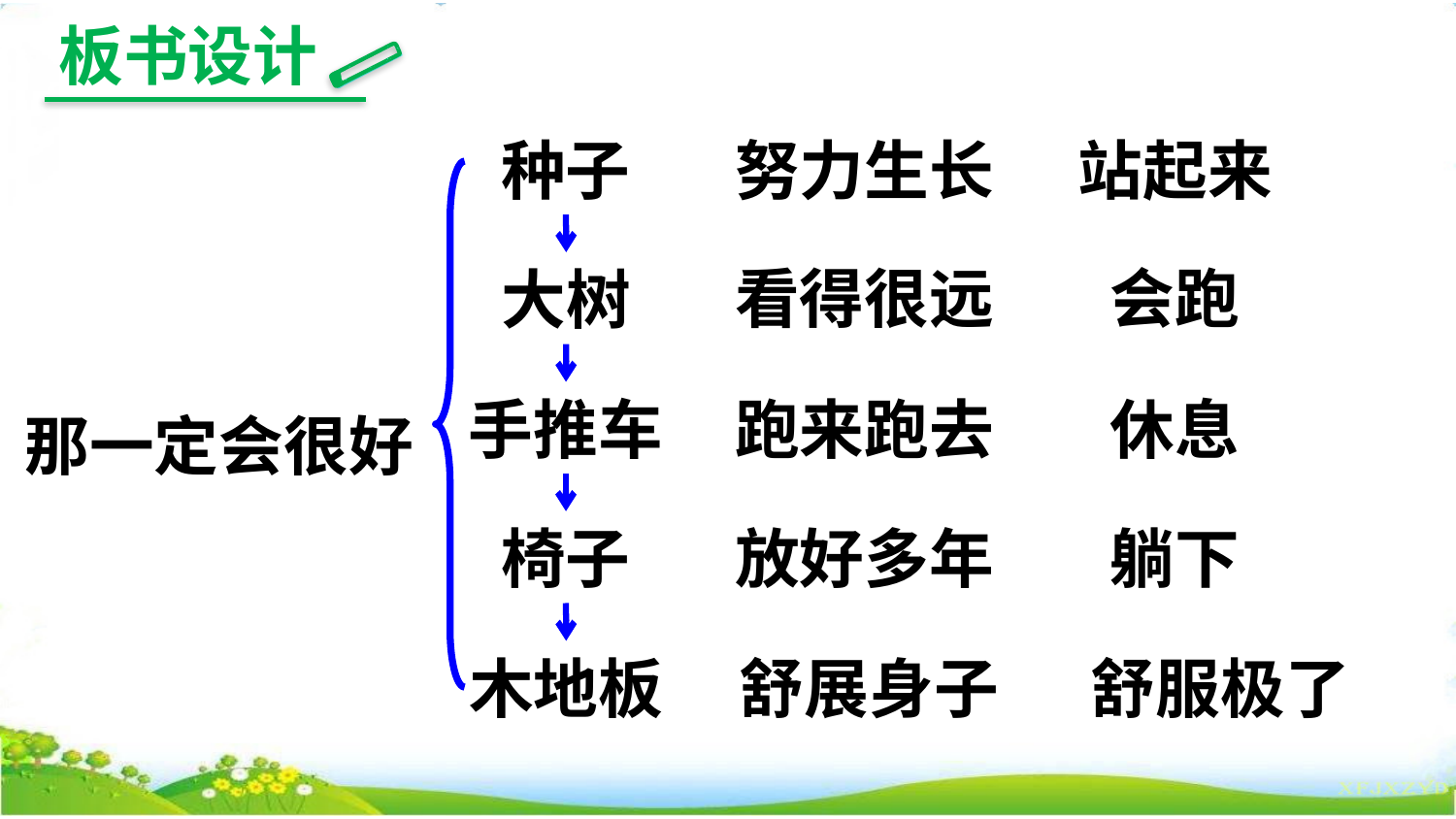

板书设计

小凤教学自营店
小凤教学自营店
XFJXZYD
XFJXZYD
小凤教学自营店
https://shop196979799.taobao.com
种子
努力生长
站起来
小凤教学自营店
https://shop196979799.taobao.com
XFJXZYD

小凤教学自营店
小凤教学
小凤教学资源店
https://shop196979799.taobao.com
小凤教学
小凤教学自营店
https://shop196979799.taobao.com
小凤教学
XFJXZYD
https://shop196979799.taobao.com
https://shop196979799.taobao.com
小凤教学资源店
小凤教学资源店
看得很远
会跑
大树
小凤教学资源店
XFJXZYD
小凤教学资源店
https://shop196979799.taobao.com
https://shop196979799.taobao.com
小凤教学自营店
小凤教学自营店
https://shop196979799.taobao.com
小凤教学
小凤教学
小凤教学
https://shop196979799.taobao.com
https://shop196979799.taobao.com
XFJXZYD
小凤教学
小凤教学
小凤教学
小凤教学
小凤教学自营店
https://shop196979799.taobao.com
小凤教学
XFJXZYD
XFJXZYD
https://shop196979799.taobao.com
那一定会很好
小凤教学
手推车
跑来跑去
休息
XFJXZYD
小凤教学
https://shop196979799.taobao.com
https://shop196979799.taobao.com
小凤教学资源店
小凤教学自营店
小凤教学
小凤教学资源店
https://shop196979799.taobao.com
小凤教学
小凤教学资源店
小凤教学
小凤教学
https://shop196979799.taobao.com
https://shop196979799.taobao.com
小凤教学
小凤教学
小凤教学资源店
https://shop196979799.taobao.com
小凤教学
https://shop196979799.taobao.com
小凤教学
小凤教学资源店
小凤教学资源店
小凤教学
小凤教学资源店
XFJXZYD
XFJXZYD
XFJXZYD
椅子
放好多年
躺下
小凤教学自营店
小凤教学资源店
小凤教学
小凤教学资源店
https://shop196979799.taobao.com
XFJXZYD
XFJXZYD
小凤教学资源店
小凤教学
XFJXZYD
小凤教学自营店
https://shop196979799.taobao.com
小凤教学资源店
小凤教学自营店
小凤教学自营店
https://shop196979799.taobao.com
https://shop196979799.taobao.com
小凤教学资源店
小凤教学
小凤教学
木地板
舒展身子
舒服极了
小凤教学自营店
小凤教学资源店
XFJXZYD
https://shop196979799.taobao.com